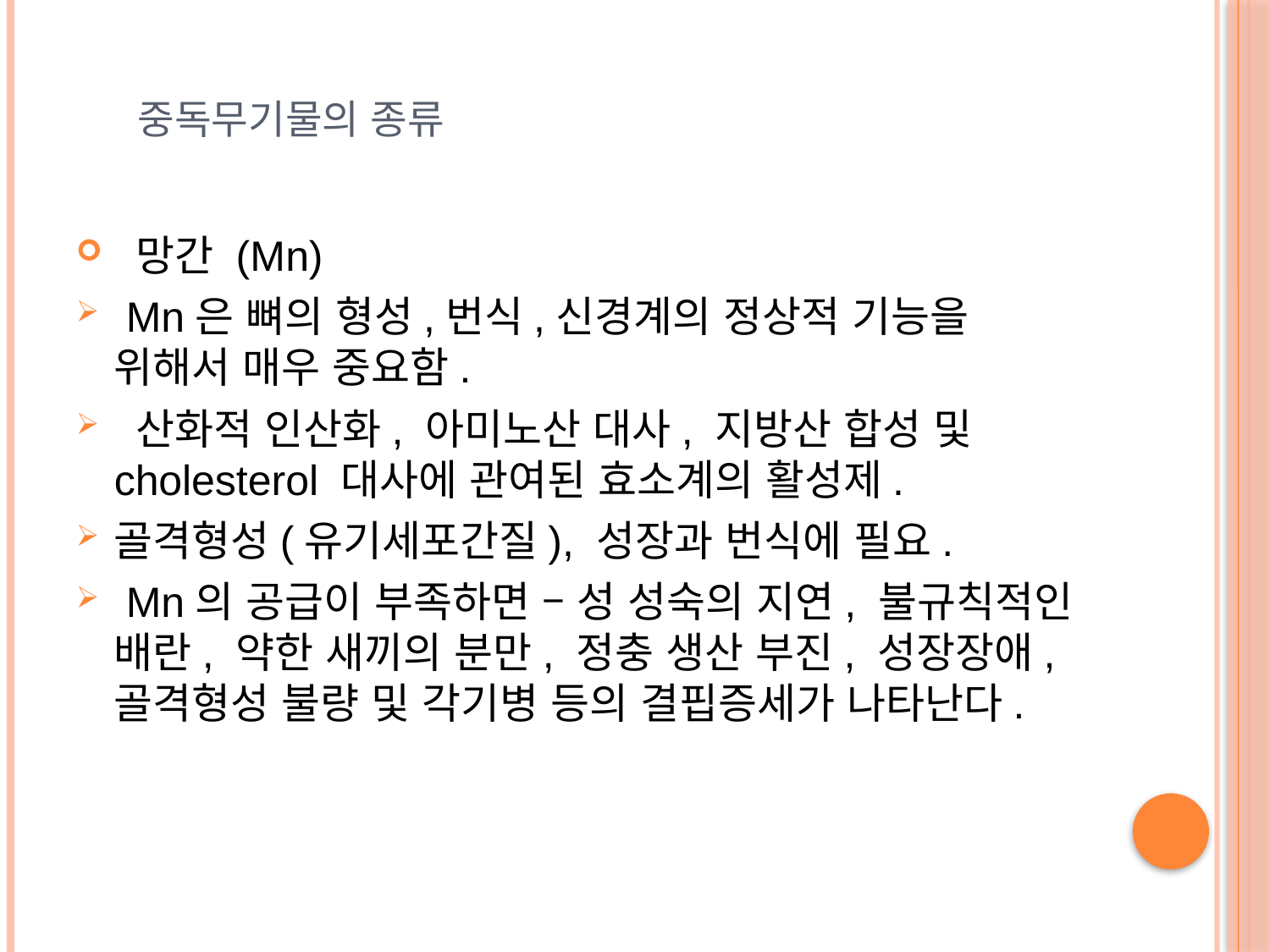

# 중독무기물의 종류
 망간 (Mn)
 Mn은 뼈의 형성,번식,신경계의 정상적 기능을 위해서 매우 중요함.
 산화적 인산화, 아미노산 대사, 지방산 합성 및 cholesterol 대사에 관여된 효소계의 활성제.
골격형성(유기세포간질), 성장과 번식에 필요.
 Mn의 공급이 부족하면 – 성 성숙의 지연, 불규칙적인 배란, 약한 새끼의 분만, 정충 생산 부진, 성장장애, 골격형성 불량 및 각기병 등의 결핍증세가 나타난다.